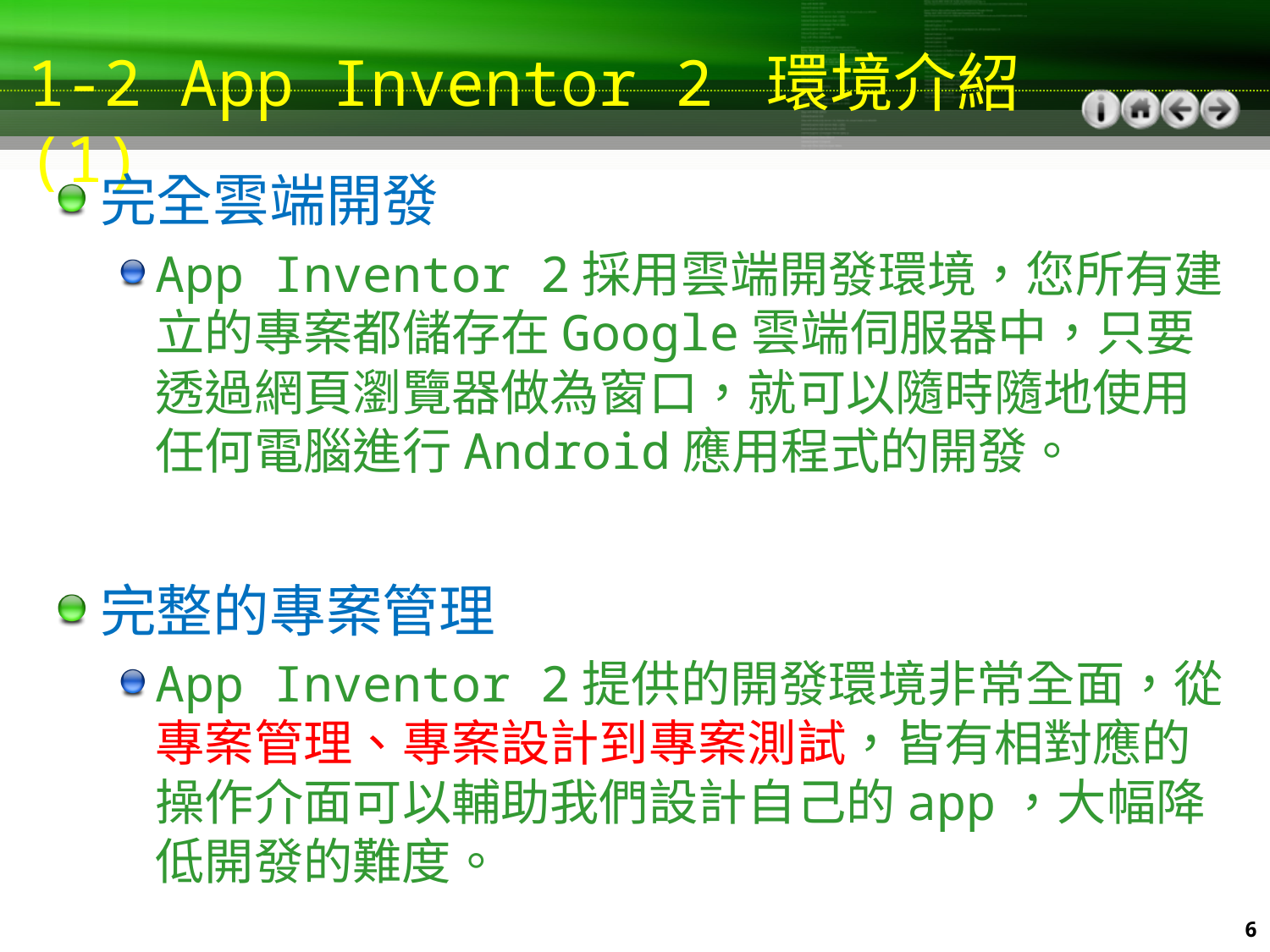

# 1-2 App Inventor 2 環境介紹(1)
完全雲端開發
App Inventor 2採用雲端開發環境，您所有建立的專案都儲存在Google雲端伺服器中，只要透過網頁瀏覽器做為窗口，就可以隨時隨地使用任何電腦進行Android應用程式的開發。

完整的專案管理
App Inventor 2提供的開發環境非常全面，從專案管理、專案設計到專案測試，皆有相對應的操作介面可以輔助我們設計自己的app，大幅降低開發的難度。